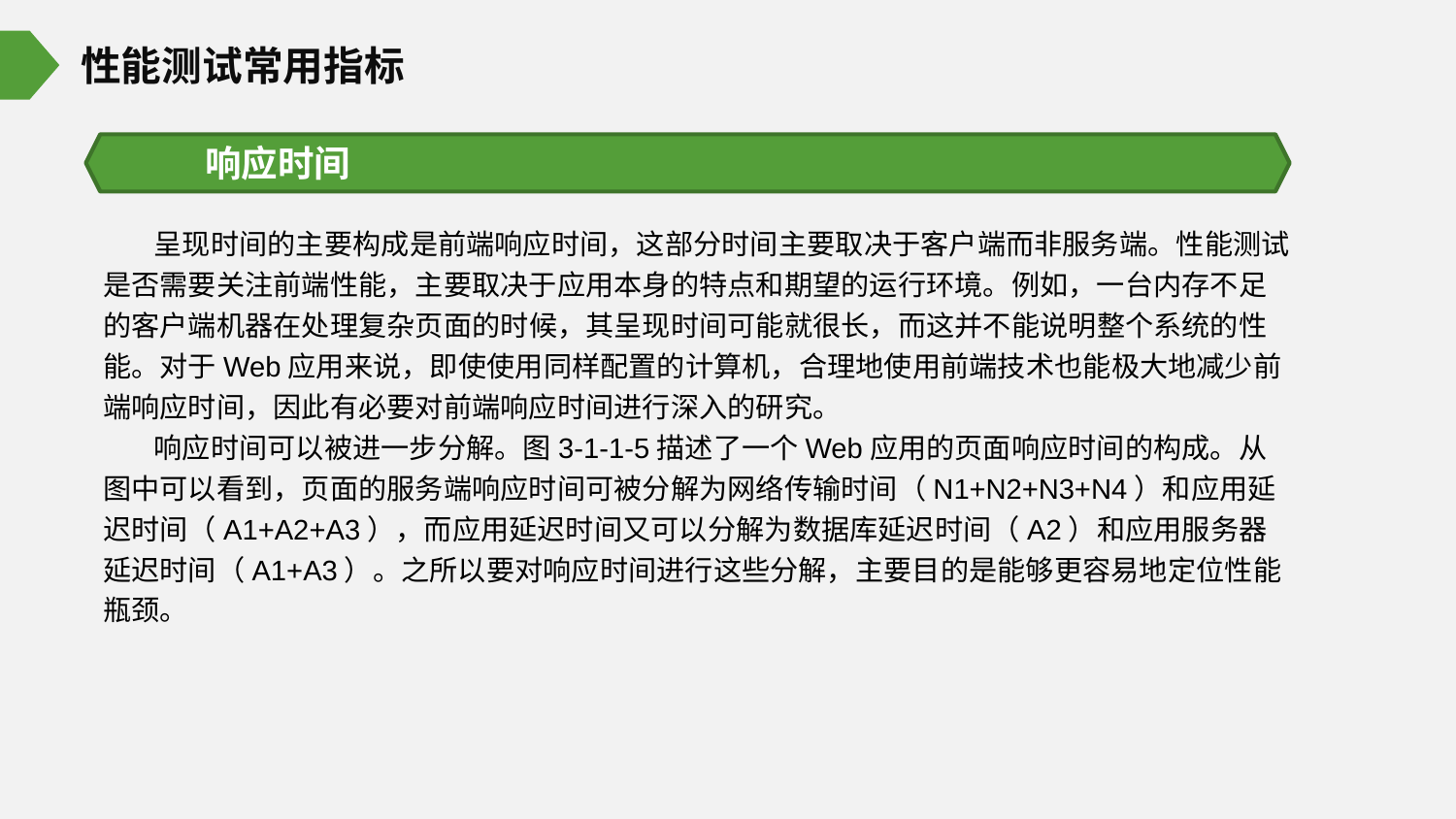

性能测试常用指标
响应时间
       呈现时间的主要构成是前端响应时间，这部分时间主要取决于客户端而非服务端。性能测试是否需要关注前端性能，主要取决于应用本身的特点和期望的运行环境。例如，一台内存不足的客户端机器在处理复杂页面的时候，其呈现时间可能就很长，而这并不能说明整个系统的性能。对于Web应用来说，即使使用同样配置的计算机，合理地使用前端技术也能极大地减少前端响应时间，因此有必要对前端响应时间进行深入的研究。
       响应时间可以被进一步分解。图3-1-1-5描述了一个Web应用的页面响应时间的构成。从图中可以看到，页面的服务端响应时间可被分解为网络传输时间（N1+N2+N3+N4）和应用延迟时间（A1+A2+A3），而应用延迟时间又可以分解为数据库延迟时间（A2）和应用服务器延迟时间（A1+A3）。之所以要对响应时间进行这些分解，主要目的是能够更容易地定位性能瓶颈。